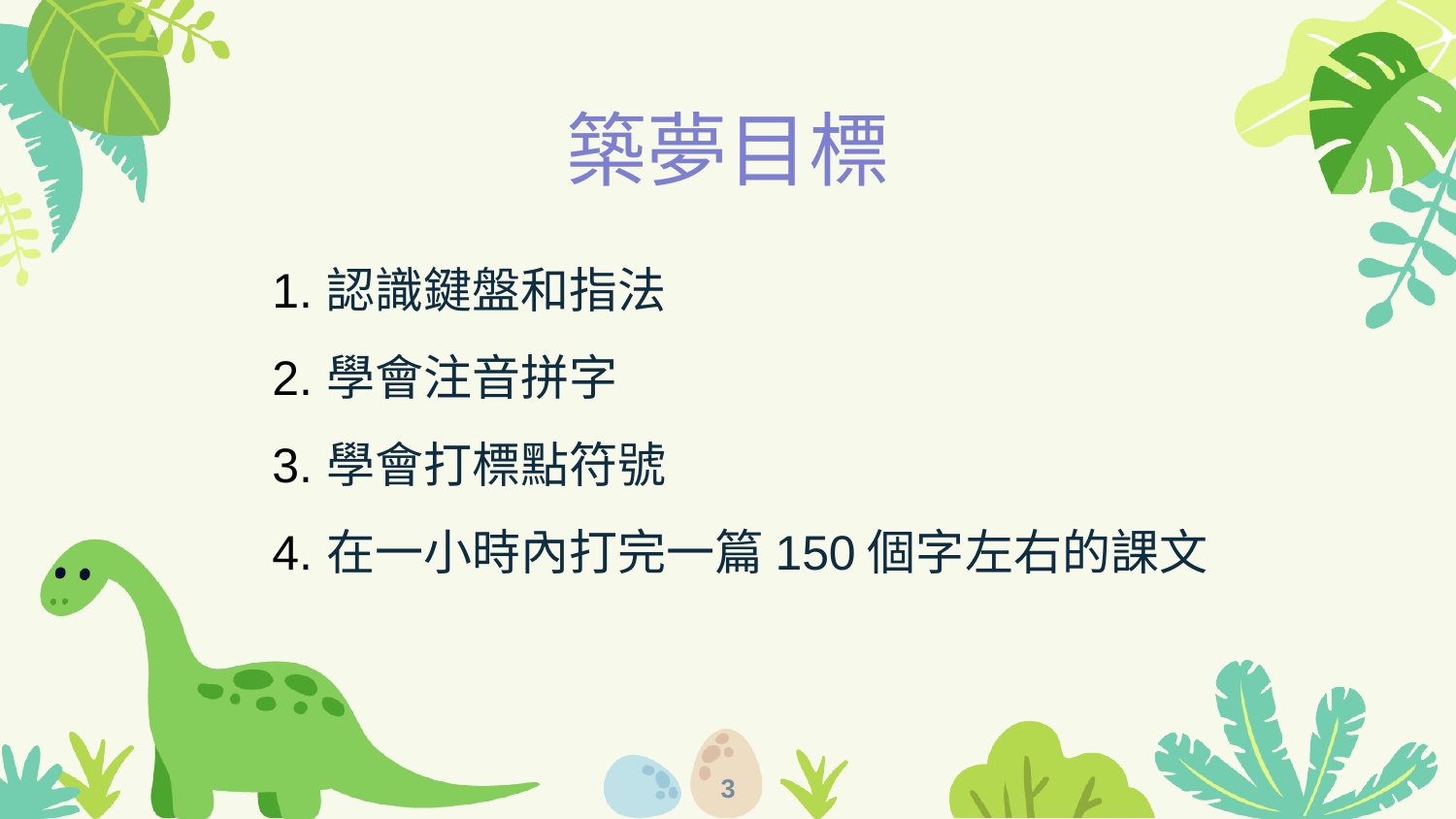

築夢目標
認識鍵盤和指法
學會注音拼字
學會打標點符號
在一小時內打完一篇150個字左右的課文

3